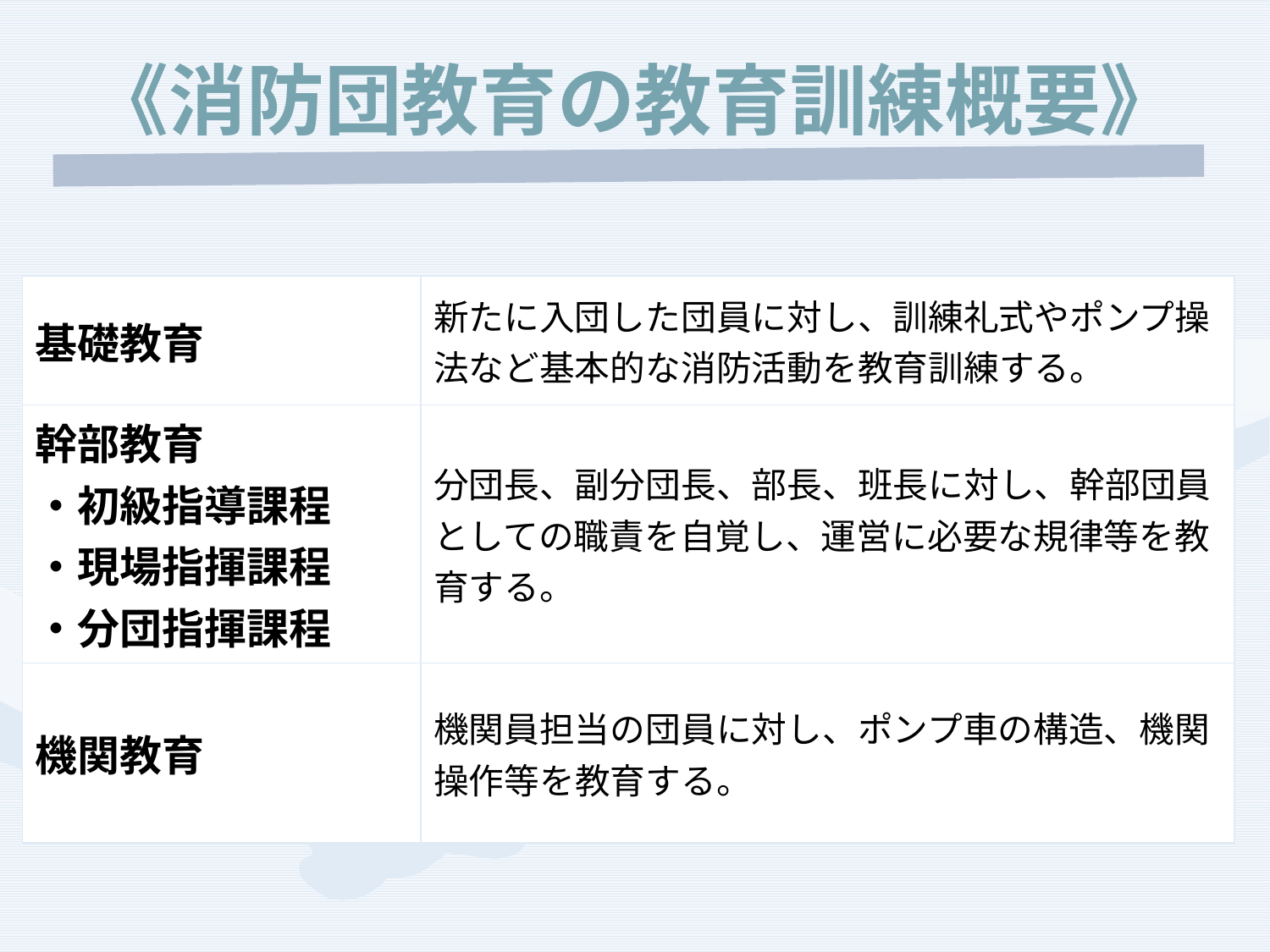

# 《消防団教育の教育訓練概要》
| 基礎教育 | 新たに入団した団員に対し、訓練礼式やポンプ操法など基本的な消防活動を教育訓練する。 |
| --- | --- |
| 幹部教育 ・初級指導課程 ・現場指揮課程 ・分団指揮課程 | 分団長、副分団長、部長、班長に対し、幹部団員としての職責を自覚し、運営に必要な規律等を教育する。 |
| 機関教育 | 機関員担当の団員に対し、ポンプ車の構造、機関操作等を教育する。 |